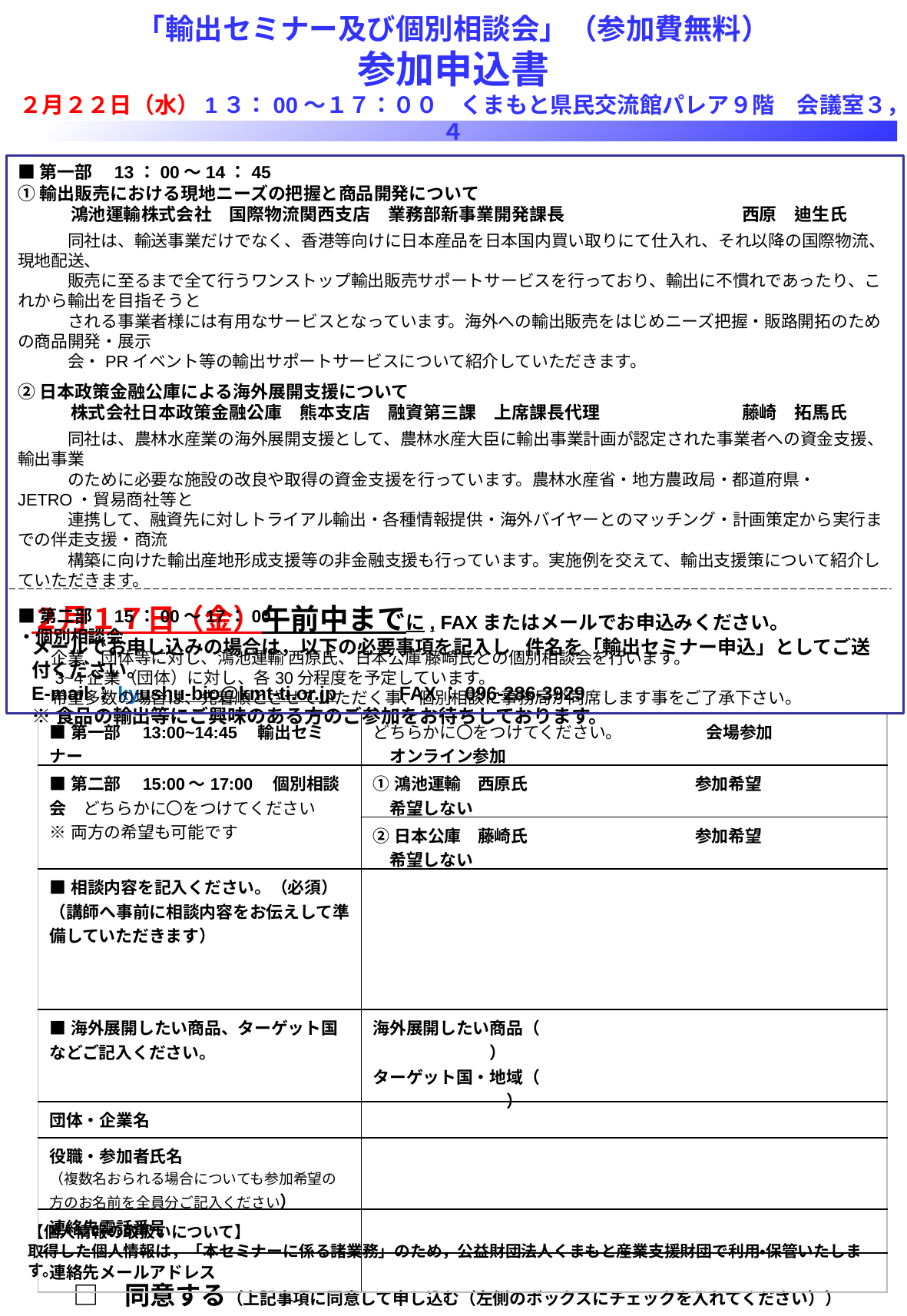

「輸出セミナー及び個別相談会」（参加費無料）
参加申込書
２月２２日（水）1３：00～１７：００　くまもと県民交流館パレア９階　会議室３，４

■第一部　13：00～14：45
①輸出販売における現地ニーズの把握と商品開発について
　　　鴻池運輸株式会社　国際物流関西支店　業務部新事業開発課長　　　　　　　　　　西原　迪生氏

　　　同社は、輸送事業だけでなく、香港等向けに日本産品を日本国内買い取りにて仕入れ、それ以降の国際物流、現地配送、
　　　販売に至るまで全て行うワンストップ輸出販売サポートサービスを行っており、輸出に不慣れであったり、これから輸出を目指そうと
　　　される事業者様には有用なサービスとなっています。海外への輸出販売をはじめニーズ把握・販路開拓のための商品開発・展示
　　　会・PRイベント等の輸出サポートサービスについて紹介していただきます。

②日本政策金融公庫による海外展開支援について
　　　株式会社日本政策金融公庫　熊本支店　融資第三課　上席課長代理　　　　　　　　藤崎　拓馬氏

　　　同社は、農林水産業の海外展開支援として、農林水産大臣に輸出事業計画が認定された事業者への資金支援、輸出事業
　　　のために必要な施設の改良や取得の資金支援を行っています。農林水産省・地方農政局・都道府県・JETRO・貿易商社等と
　　　連携して、融資先に対しトライアル輸出・各種情報提供・海外バイヤーとのマッチング・計画策定から実行までの伴走支援・商流
　　　構築に向けた輸出産地形成支援等の非金融支援も行っています。実施例を交えて、輸出支援策について紹介していただきます。

■第二部　15：00～17：00
・個別相談会
　　企業、団体等に対し、鴻池運輸 西原氏、日本公庫 藤崎氏との個別相談会を行います。
　　3~4企業（団体）に対し、各30分程度を予定しています。
　　希望多数の場合は、先着順とさせていただく事、個別相談に事務局が同席します事をご了承下さい。
２月１７日（金）午前中までに, FAXまたはメールでお申込みください。
メールでお申し込みの場合は，以下の必要事項を記入し,件名を「輸出セミナー申込」としてご送付ください。
E-mail：kyushu-bio@kmt-ti.or.jp　　　FAX：096-286-3929
※食品の輸出等にご興味のある方のご参加をお待ちしております。
| ■第一部　13:00~14:45　輸出セミナー | どちらかに〇をつけてください。　　　　　会場参加　　　　　　　オンライン参加 |
| --- | --- |
| ■第二部　15:00～17:00　個別相談会　どちらかに〇をつけてください ※両方の希望も可能です | ①鴻池運輸　西原氏　　　　　　　　　　参加希望　　　　　　　希望しない |
|  | ②日本公庫　藤崎氏　　　　　　　　　　参加希望　　　　　　　希望しない |
| ■相談内容を記入ください。（必須） （講師へ事前に相談内容をお伝えして準備していただきます） |  |
| ■海外展開したい商品、ターゲット国などご記入ください。 | 海外展開したい商品（　　　　　　　　　　　　　　　　　　　　　　　　　　　） ターゲット国・地域（　　　　　　　　　　　　　　　　　　　　　　　　　　　　） |
| 団体・企業名 |  |
| 役職・参加者氏名 （複数名おられる場合についても参加希望の方のお名前を全員分ご記入ください） |  |
| 連絡先電話番号 |  |
| 連絡先メールアドレス |  |
【個人情報の取扱いについて】
取得した個人情報は，「本セミナーに係る諸業務」のため，公益財団法人くまもと産業支援財団で利用・保管いたします。
　　□　同意する（上記事項に同意して申し込む（左側のボックスにチェックを入れてください））